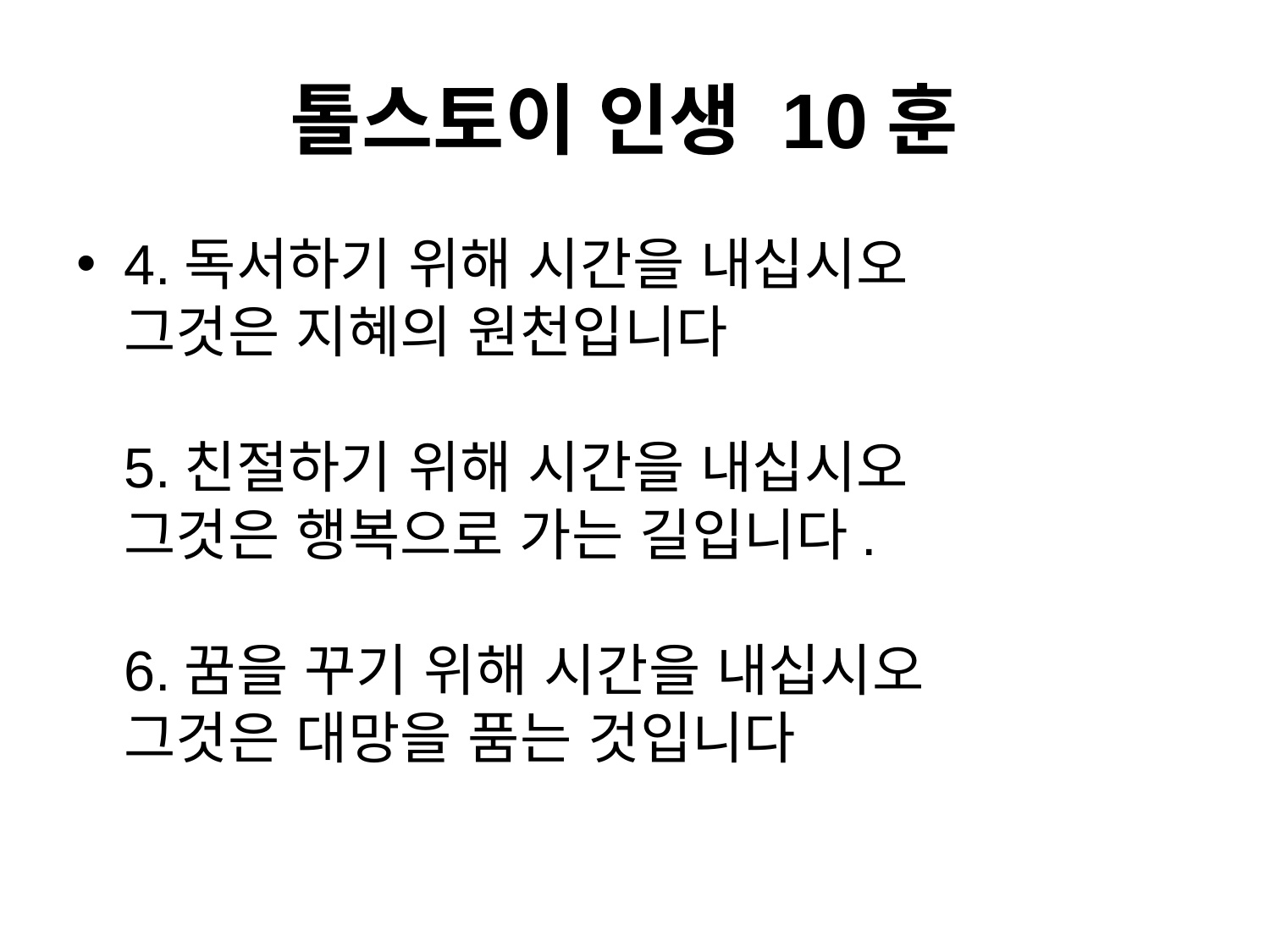

# 톨스토이 인생 10훈
4.독서하기 위해 시간을 내십시오
그것은 지혜의 원천입니다
5.친절하기 위해 시간을 내십시오
그것은 행복으로 가는 길입니다.
6.꿈을 꾸기 위해 시간을 내십시오
그것은 대망을 품는 것입니다